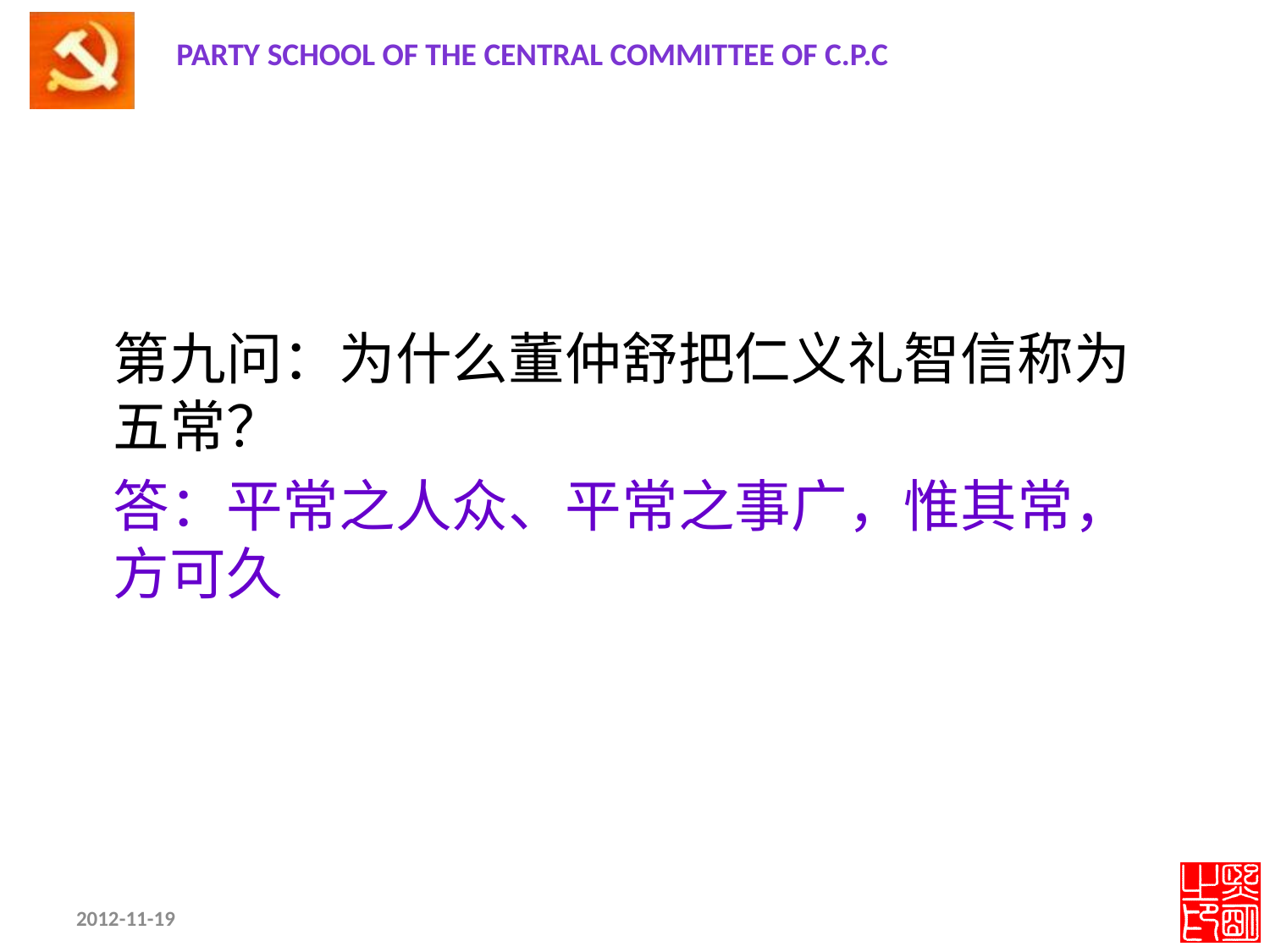

第九问：为什么董仲舒把仁义礼智信称为五常？
答：平常之人众、平常之事广，惟其常，方可久
#
2012-11-19